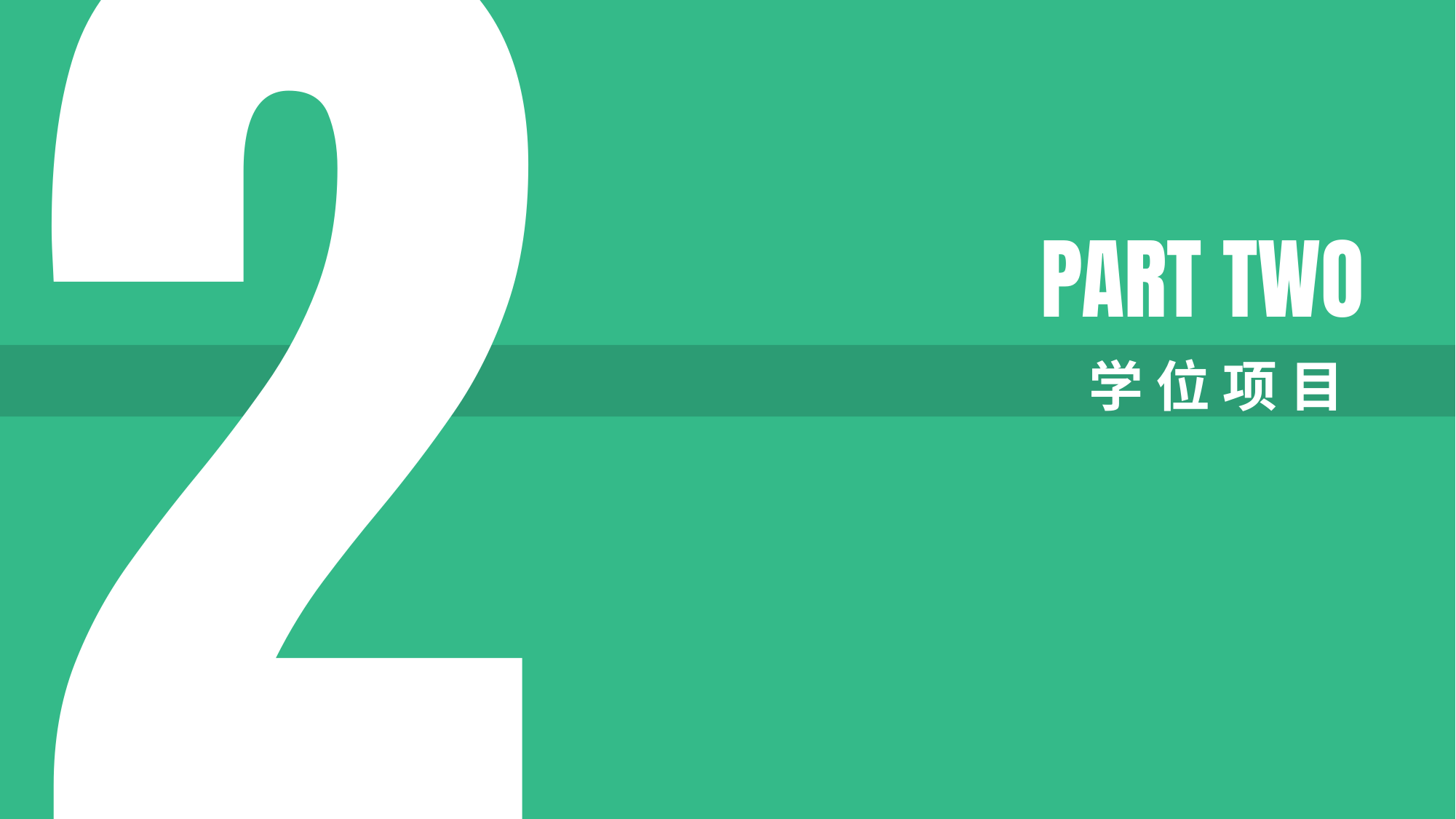

2
PART TWO

学 位 项 目